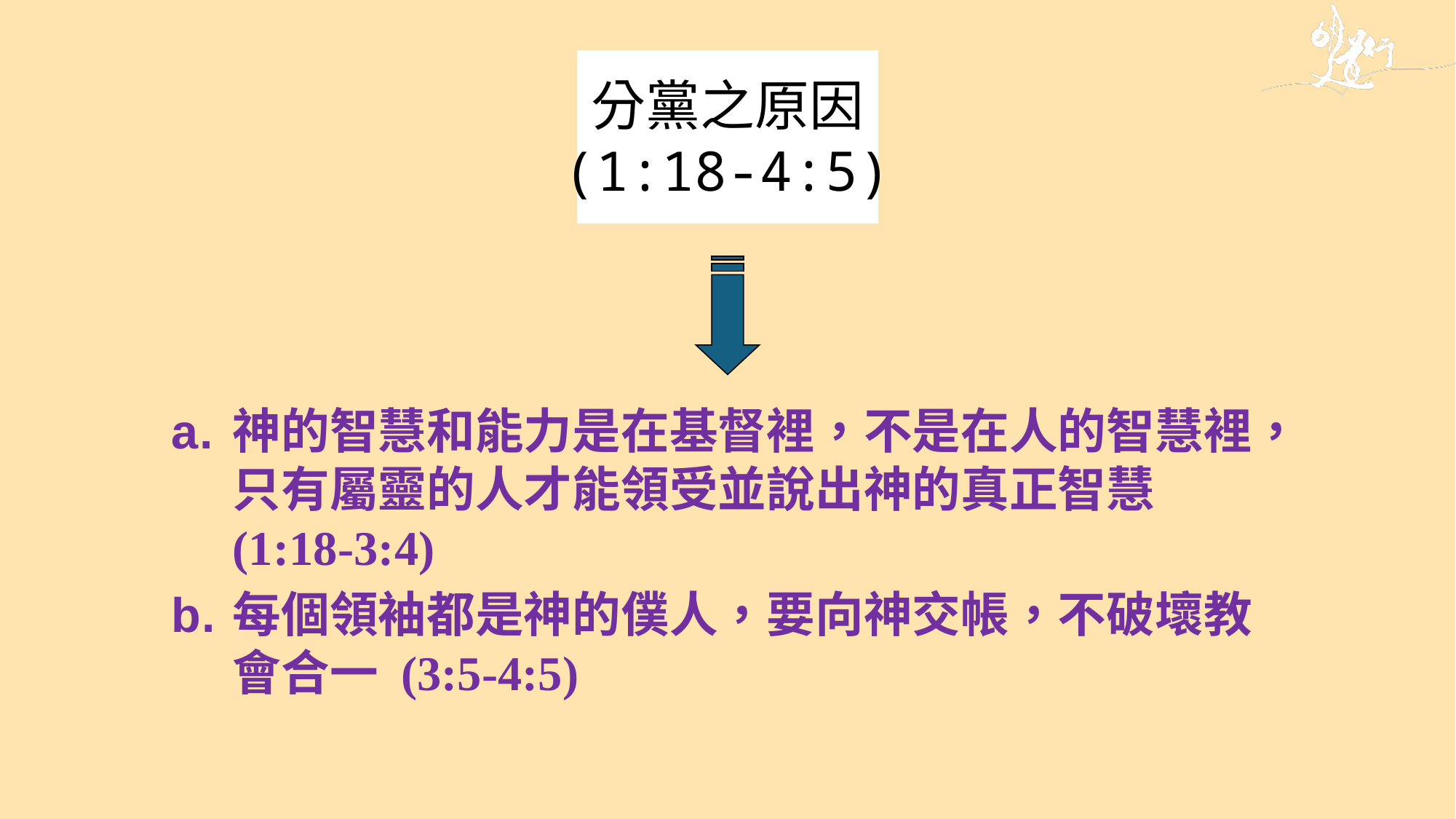

分黨之原因
(1:18-4:5)

神的智慧和能力是在基督裡，不是在人的智慧裡，只有屬靈的人才能領受並說出神的真正智慧 (1:18-3:4)
每個領袖都是神的僕人，要向神交帳，不破壞教會合一 (3:5-4:5)